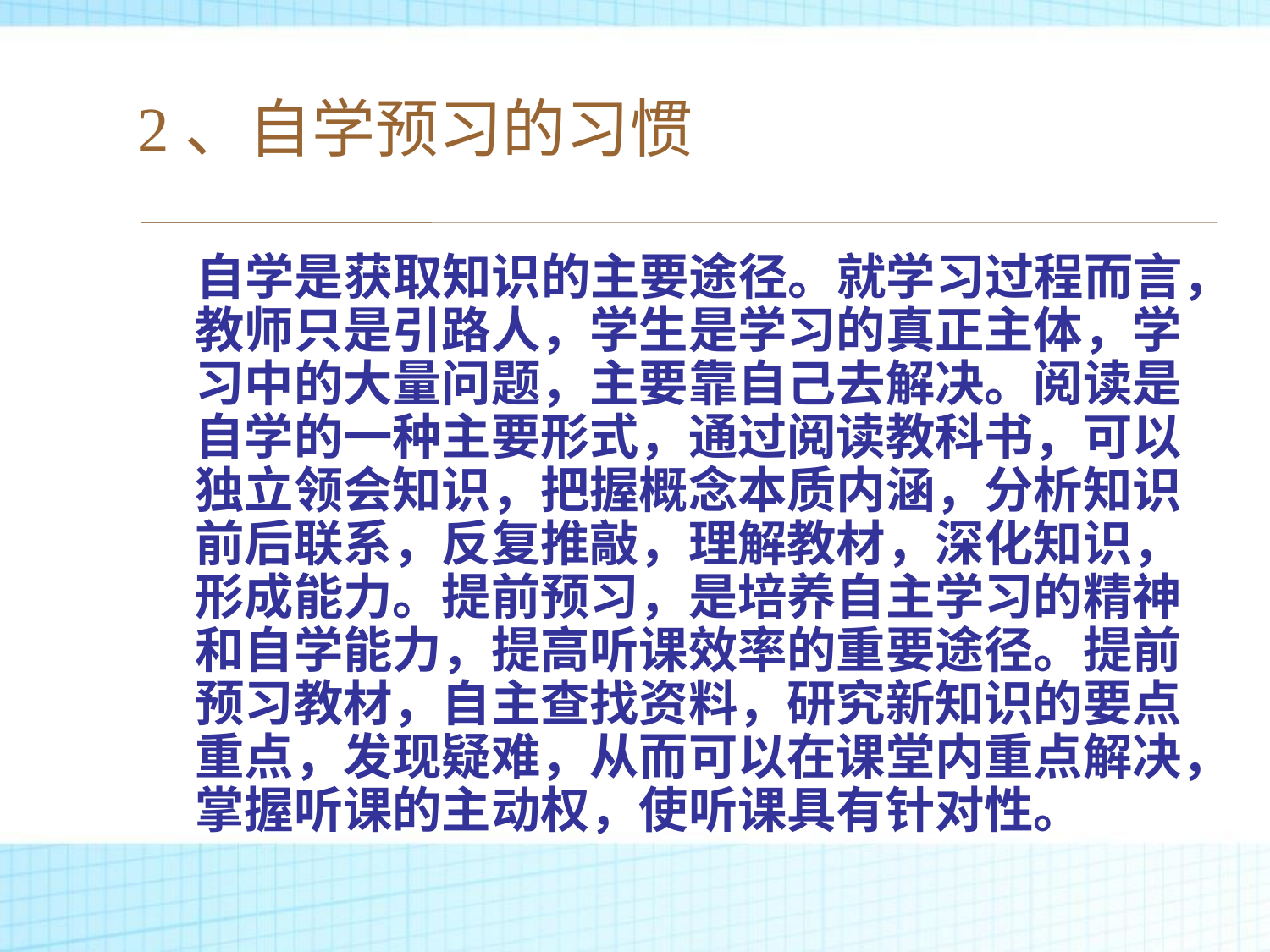

# 2、自学预习的习惯
    自学是获取知识的主要途径。就学习过程而言，教师只是引路人，学生是学习的真正主体，学习中的大量问题，主要靠自己去解决。阅读是自学的一种主要形式，通过阅读教科书，可以独立领会知识，把握概念本质内涵，分析知识前后联系，反复推敲，理解教材，深化知识，形成能力。提前预习，是培养自主学习的精神和自学能力，提高听课效率的重要途径。提前预习教材，自主查找资料，研究新知识的要点重点，发现疑难，从而可以在课堂内重点解决，掌握听课的主动权，使听课具有针对性。